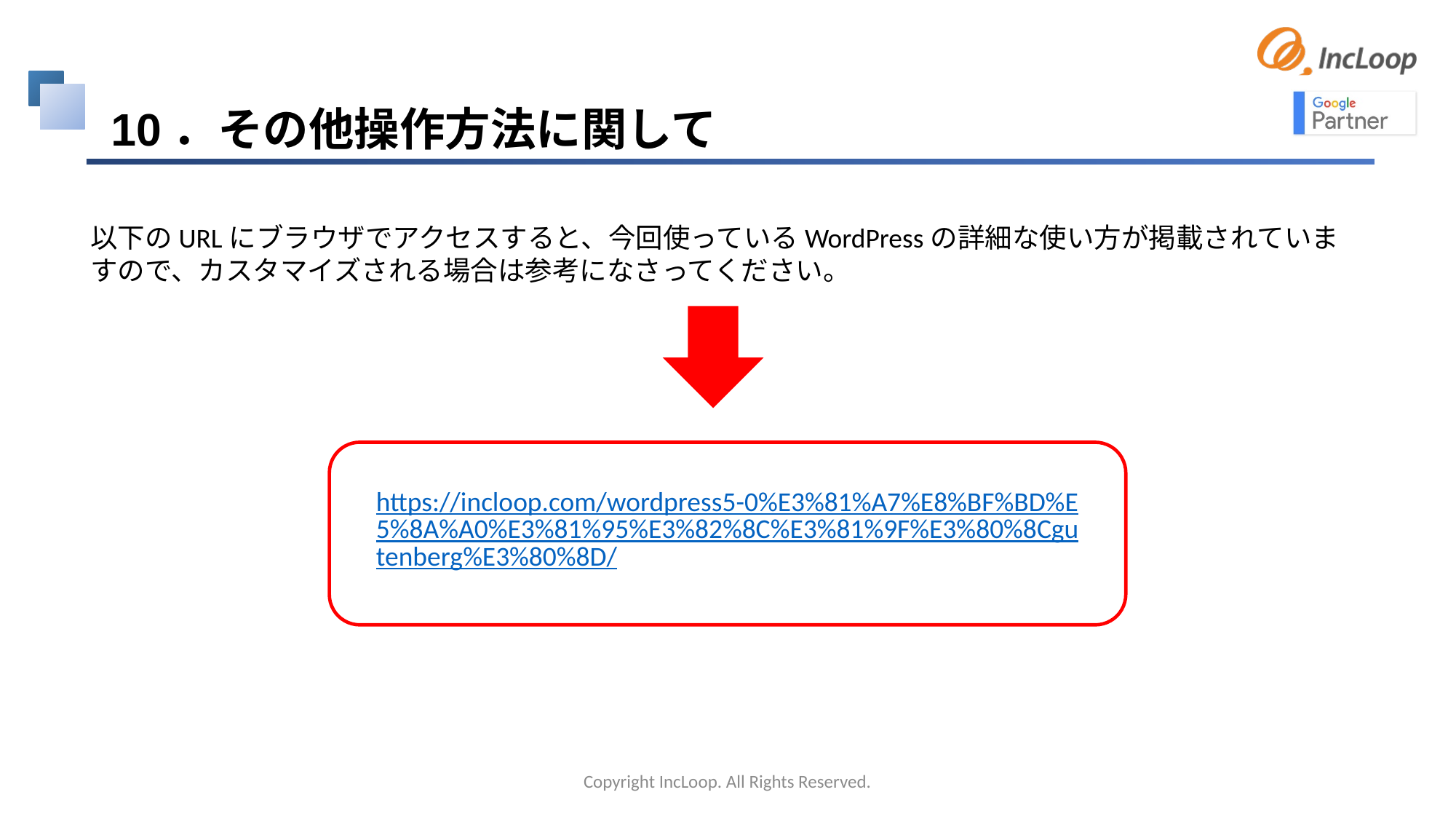

10．その他操作方法に関して
以下のURLにブラウザでアクセスすると、今回使っているWordPressの詳細な使い方が掲載されていますので、カスタマイズされる場合は参考になさってください。

https://incloop.com/wordpress5-0%E3%81%A7%E8%BF%BD%E5%8A%A0%E3%81%95%E3%82%8C%E3%81%9F%E3%80%8Cgutenberg%E3%80%8D/
Copyright IncLoop. All Rights Reserved.